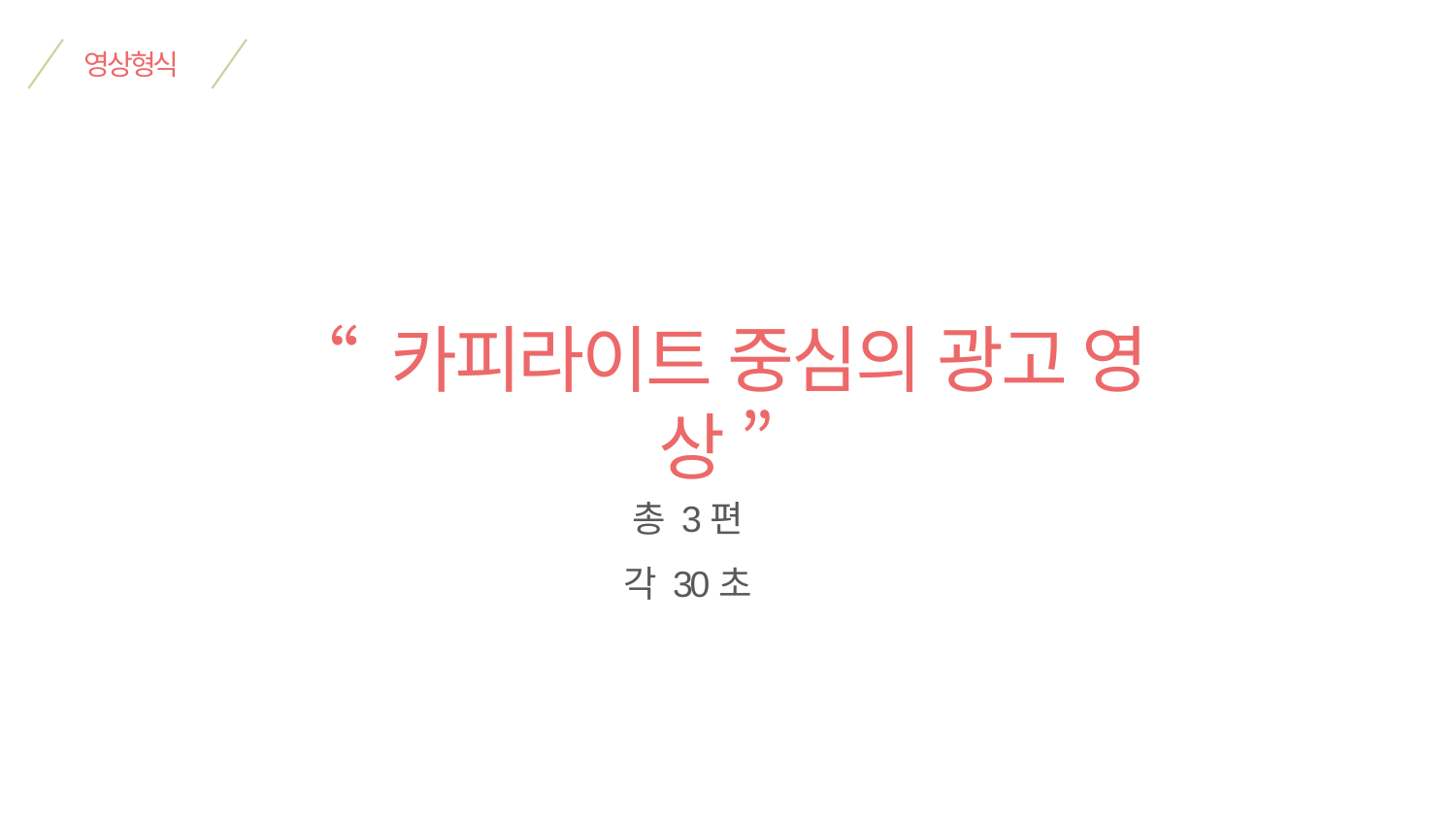

영상형식
“ 카피라이트 중심의 광고 영상 ”
총 3편
각 30초